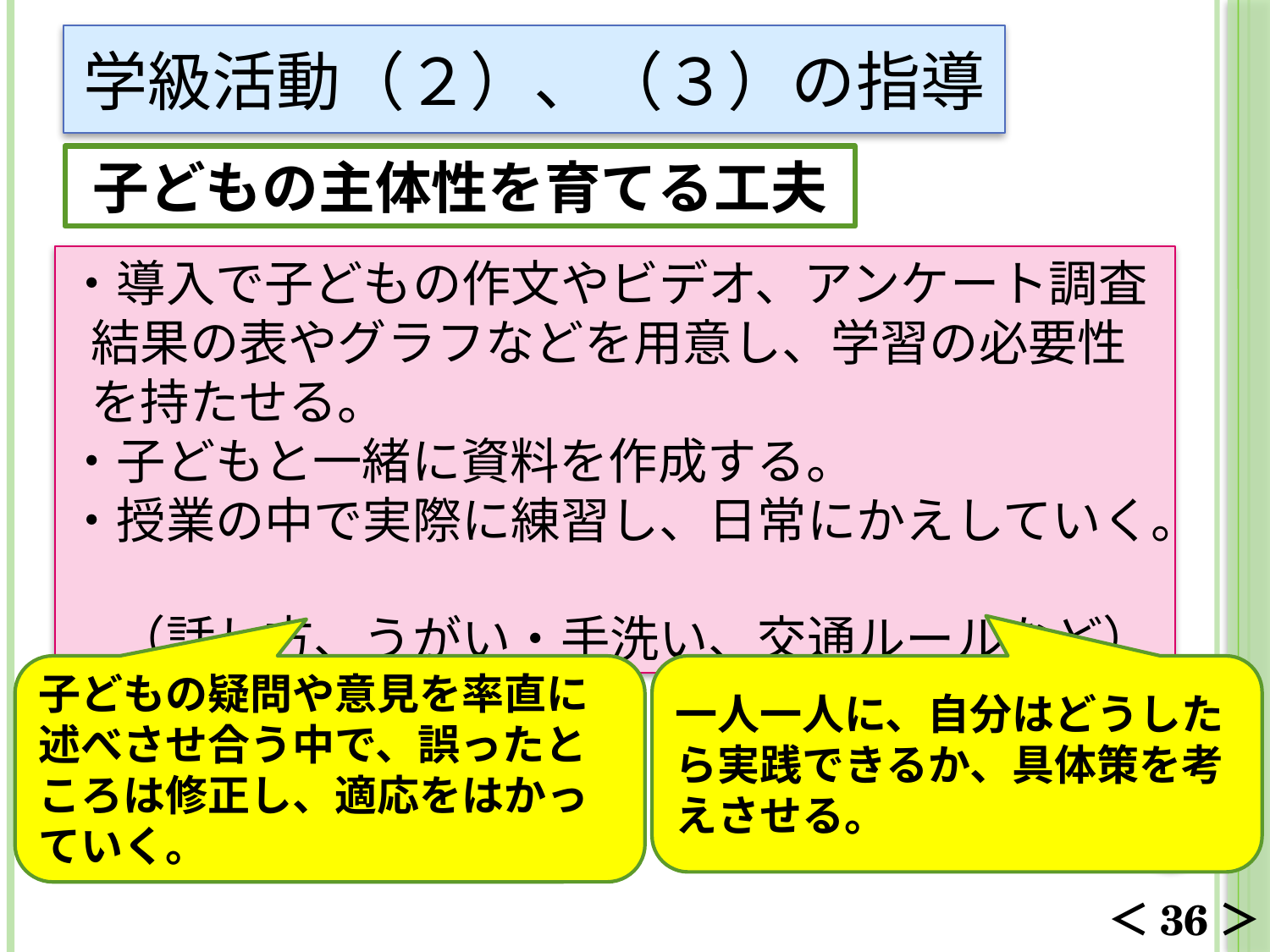

学級活動（２）、（３）の指導
子どもの主体性を育てる工夫
・導入で子どもの作文やビデオ、アンケート調査結果の表やグラフなどを用意し、学習の必要性を持たせる。
・子どもと一緒に資料を作成する。
・授業の中で実際に練習し、日常にかえしていく。
　（話し方、うがい・手洗い、交通ルールなど）
子どもの疑問や意見を率直に述べさせ合う中で、誤ったところは修正し、適応をはかっていく。
一人一人に、自分はどうしたら実践できるか、具体策を考えさせる。
＜36＞